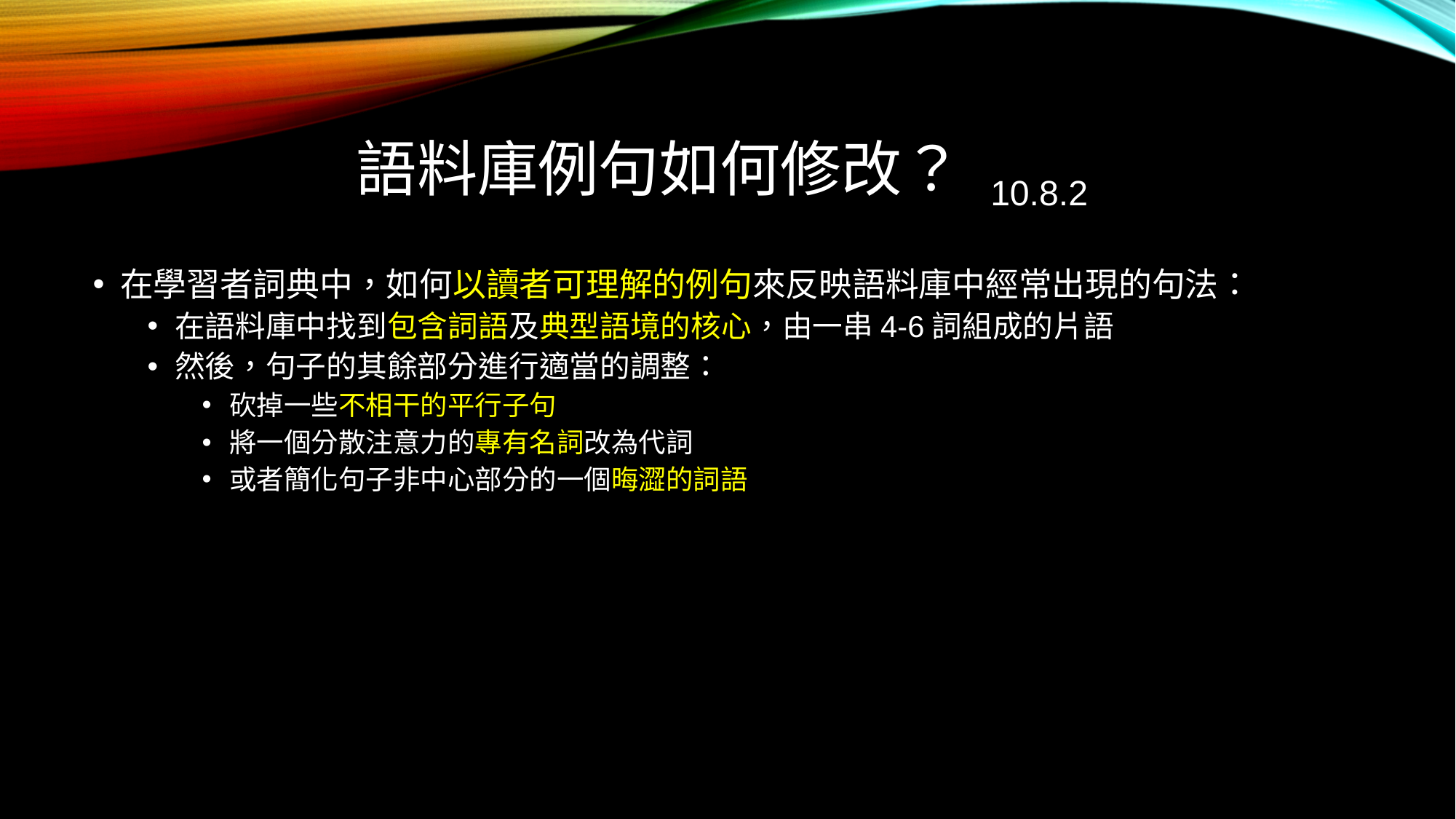

# 語料庫例句如何修改？ 10.8.2
在學習者詞典中，如何以讀者可理解的例句來反映語料庫中經常出現的句法：
在語料庫中找到包含詞語及典型語境的核心，由一串4-6詞組成的片語
然後，句子的其餘部分進行適當的調整：
砍掉一些不相干的平行子句
將一個分散注意力的專有名詞改為代詞
或者簡化句子非中心部分的一個晦澀的詞語